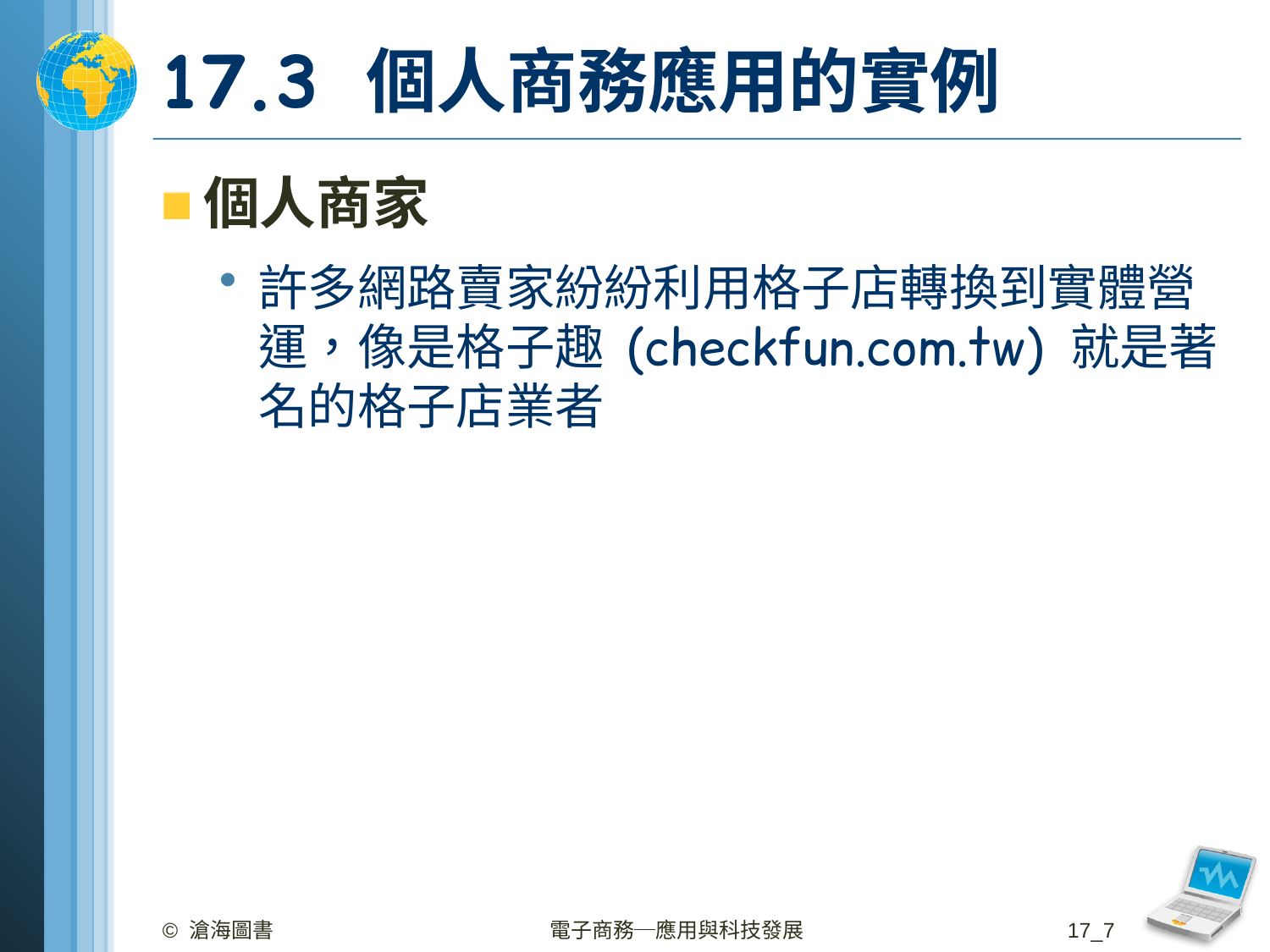

# 17.3 個人商務應用的實例
個人商家
許多網路賣家紛紛利用格子店轉換到實體營運，像是格子趣 (checkfun.com.tw) 就是著名的格子店業者
© 滄海圖書
電子商務─應用與科技發展
17_7